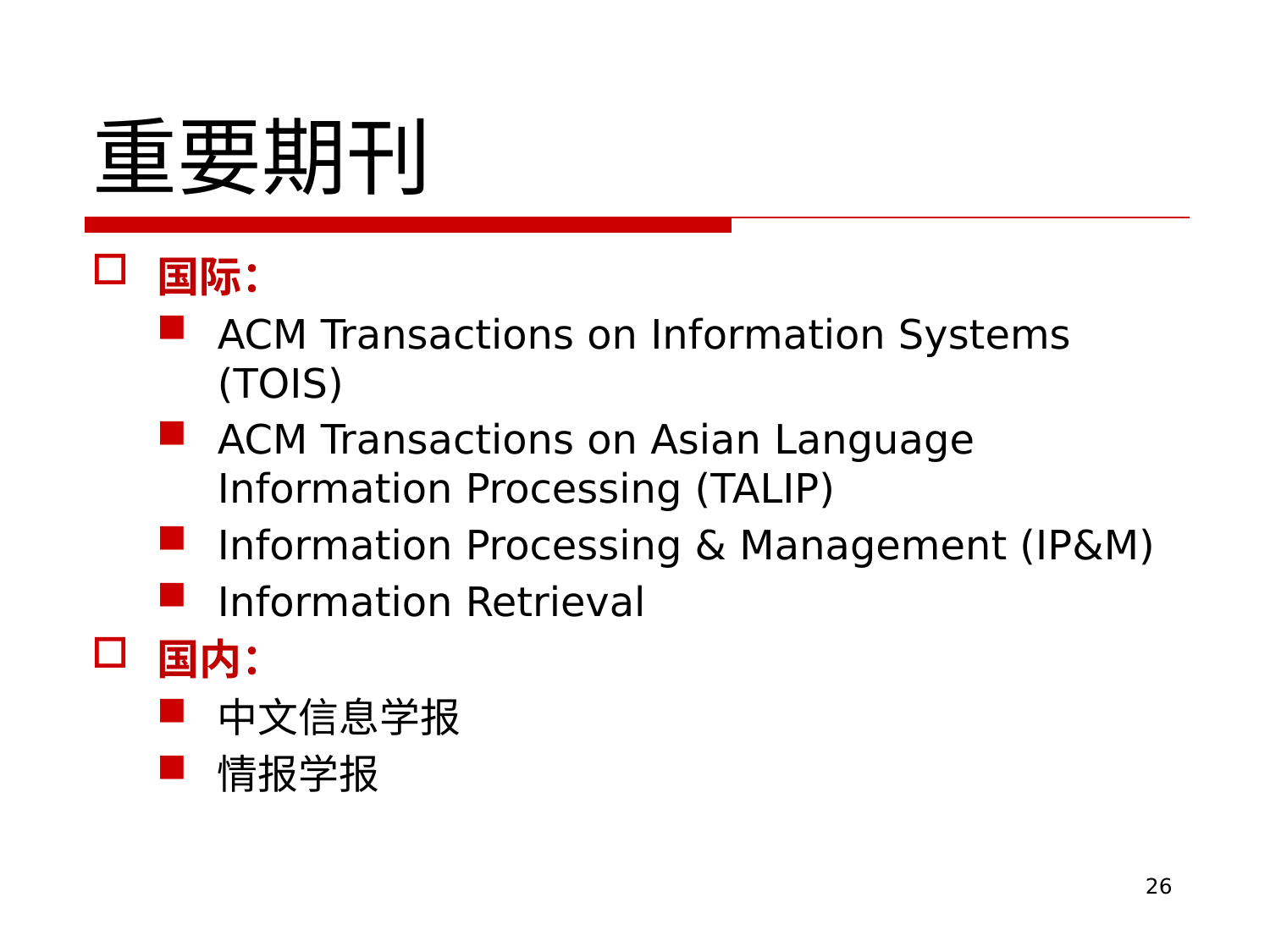

# 重要期刊
国际：
ACM Transactions on Information Systems (TOIS)
ACM Transactions on Asian Language Information Processing (TALIP)
Information Processing & Management (IP&M)
Information Retrieval
国内：
中文信息学报
情报学报
26